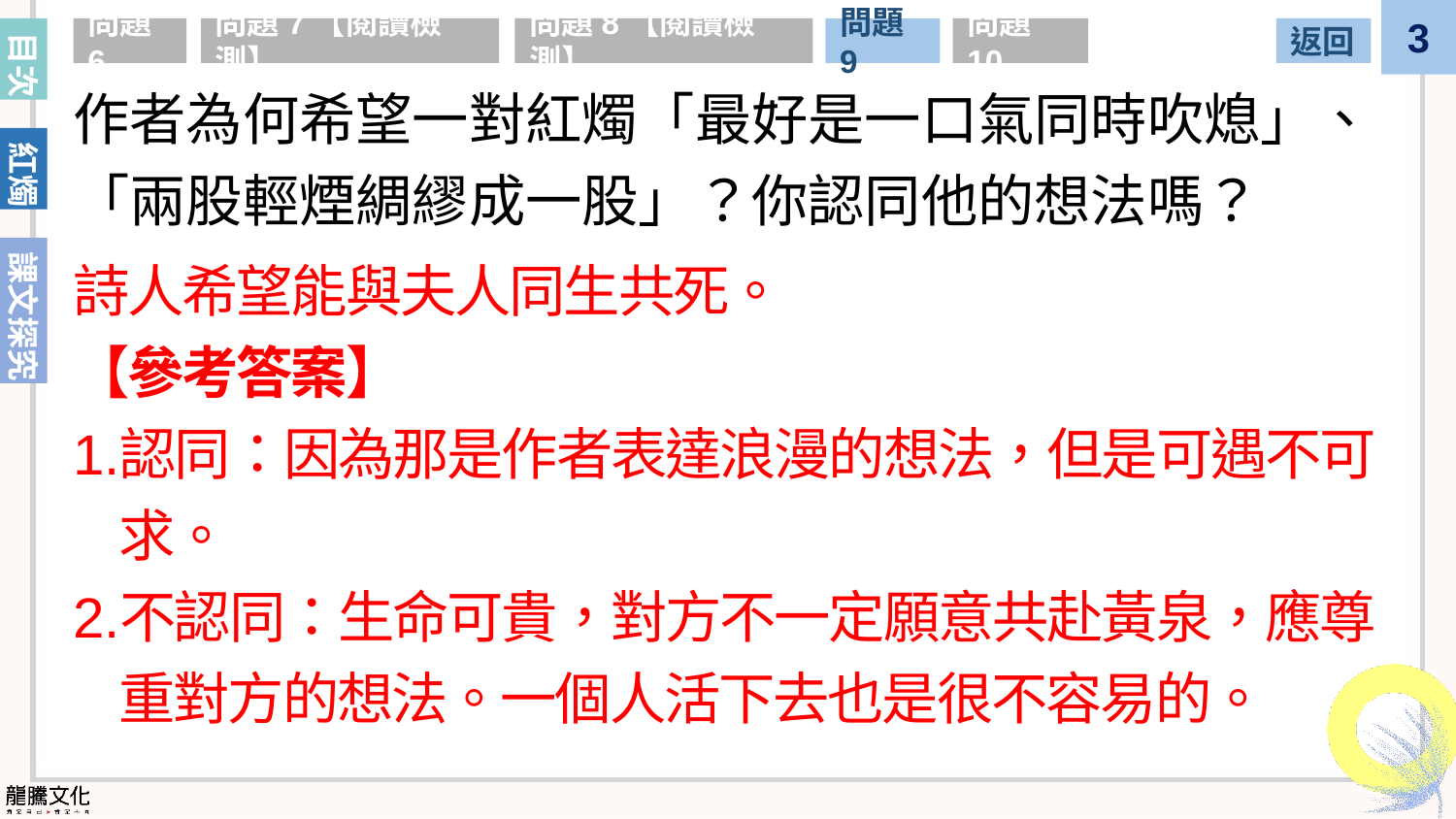

問題6
問題7【閱讀檢測】
問題8【閱讀檢測】
問題10
返回
問題9
作者為何希望一對紅燭「最好是一口氣同時吹熄」、「兩股輕煙綢繆成一股」？你認同他的想法嗎？
詩人希望能與夫人同生共死。
【參考答案】
認同：因為那是作者表達浪漫的想法，但是可遇不可求。
不認同：生命可貴，對方不一定願意共赴黃泉，應尊重對方的想法。一個人活下去也是很不容易的。